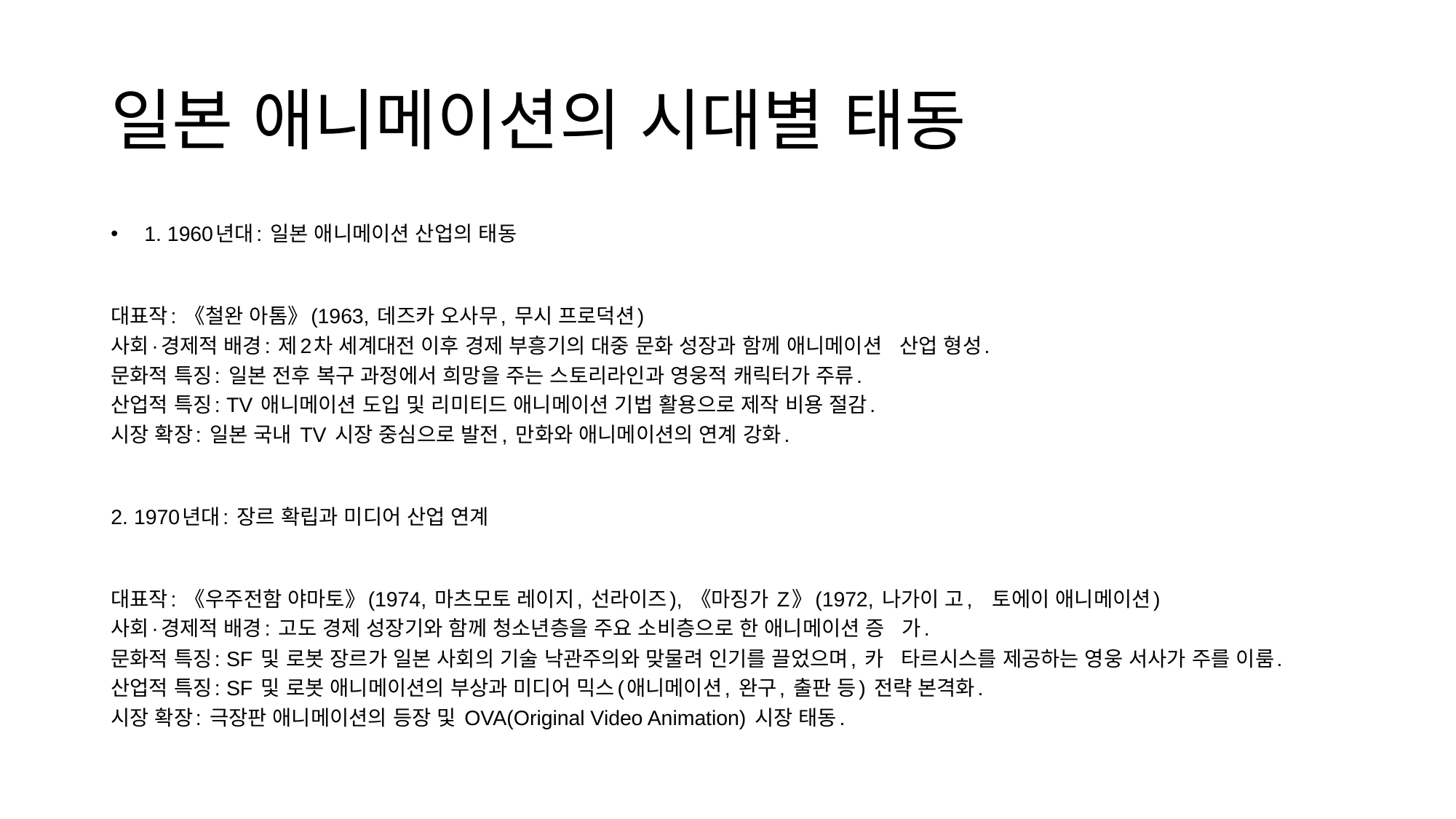

# 일본 애니메이션의 시대별 태동
1. 1960년대: 일본 애니메이션 산업의 태동

대표작: 《철완 아톰》(1963, 데즈카 오사무, 무시 프로덕션)
사회·경제적 배경: 제2차 세계대전 이후 경제 부흥기의 대중 문화 성장과 함께 애니메이션   산업 형성.
문화적 특징: 일본 전후 복구 과정에서 희망을 주는 스토리라인과 영웅적 캐릭터가 주류.
산업적 특징: TV 애니메이션 도입 및 리미티드 애니메이션 기법 활용으로 제작 비용 절감.
시장 확장: 일본 국내 TV 시장 중심으로 발전, 만화와 애니메이션의 연계 강화.

2. 1970년대: 장르 확립과 미디어 산업 연계

대표작: 《우주전함 야마토》(1974, 마츠모토 레이지, 선라이즈), 《마징가 Z》(1972, 나가이 고,   토에이 애니메이션)
사회·경제적 배경: 고도 경제 성장기와 함께 청소년층을 주요 소비층으로 한 애니메이션 증   가.
문화적 특징: SF 및 로봇 장르가 일본 사회의 기술 낙관주의와 맞물려 인기를 끌었으며, 카   타르시스를 제공하는 영웅 서사가 주를 이룸.
산업적 특징: SF 및 로봇 애니메이션의 부상과 미디어 믹스(애니메이션, 완구, 출판 등) 전략 본격화.
시장 확장: 극장판 애니메이션의 등장 및 OVA(Original Video Animation) 시장 태동.